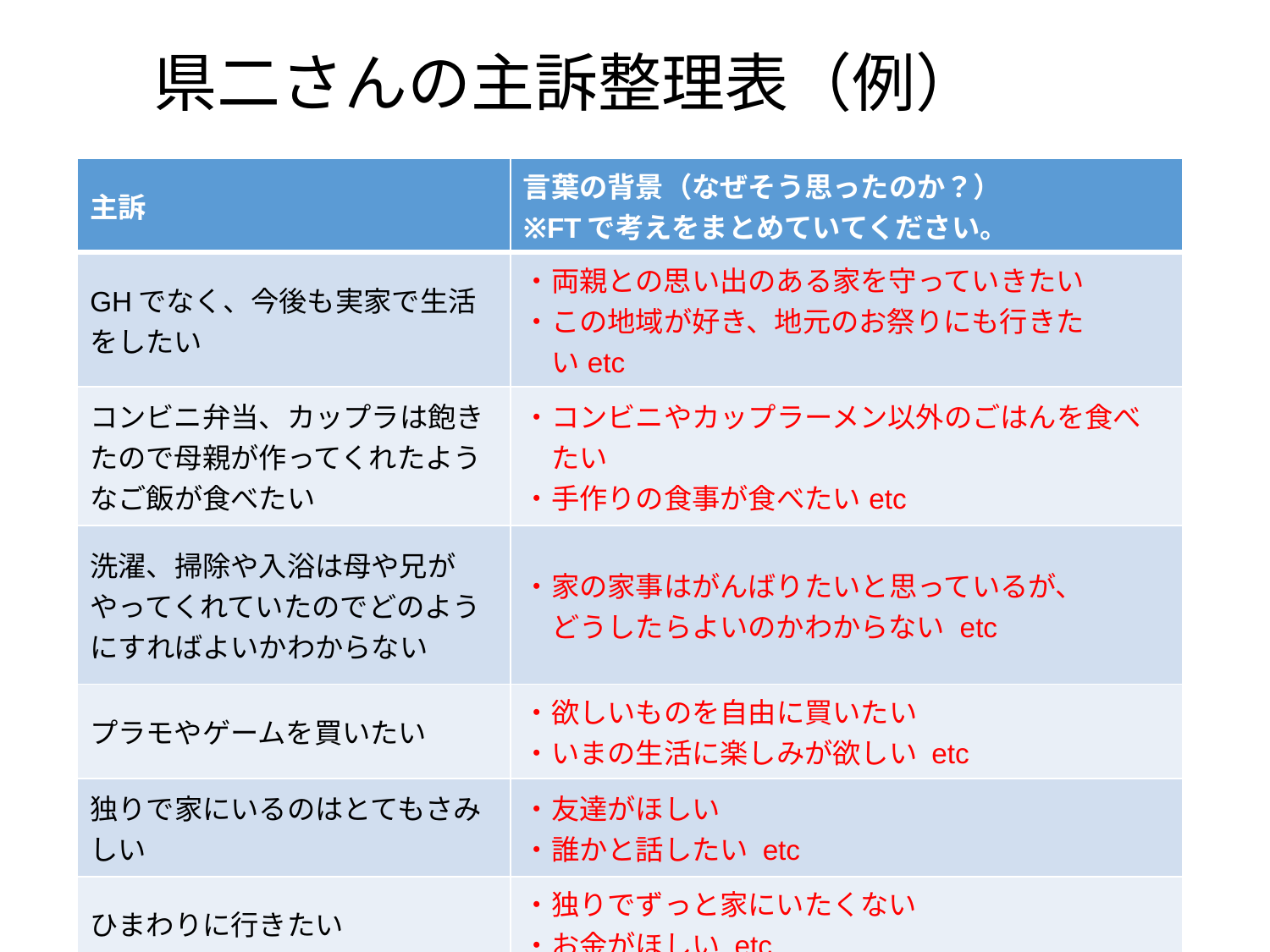

# 県二さんの主訴整理表（例）
| 主訴 | 言葉の背景（なぜそう思ったのか？） ※FTで考えをまとめていてください。 |
| --- | --- |
| GHでなく、今後も実家で生活をしたい | ・両親との思い出のある家を守っていきたい ・この地域が好き、地元のお祭りにも行きた 　いetc |
| コンビニ弁当、カップラは飽きたので母親が作ってくれたようなご飯が食べたい | ・コンビニやカップラーメン以外のごはんを食べ 　たい ・手作りの食事が食べたいetc |
| 洗濯、掃除や入浴は母や兄がやってくれていたのでどのようにすればよいかわからない | ・家の家事はがんばりたいと思っているが、 　どうしたらよいのかわからない etc |
| プラモやゲームを買いたい | ・欲しいものを自由に買いたい ・いまの生活に楽しみが欲しい etc |
| 独りで家にいるのはとてもさみしい | ・友達がほしい ・誰かと話したい etc |
| ひまわりに行きたい | ・独りでずっと家にいたくない ・お金がほしい etc |
40